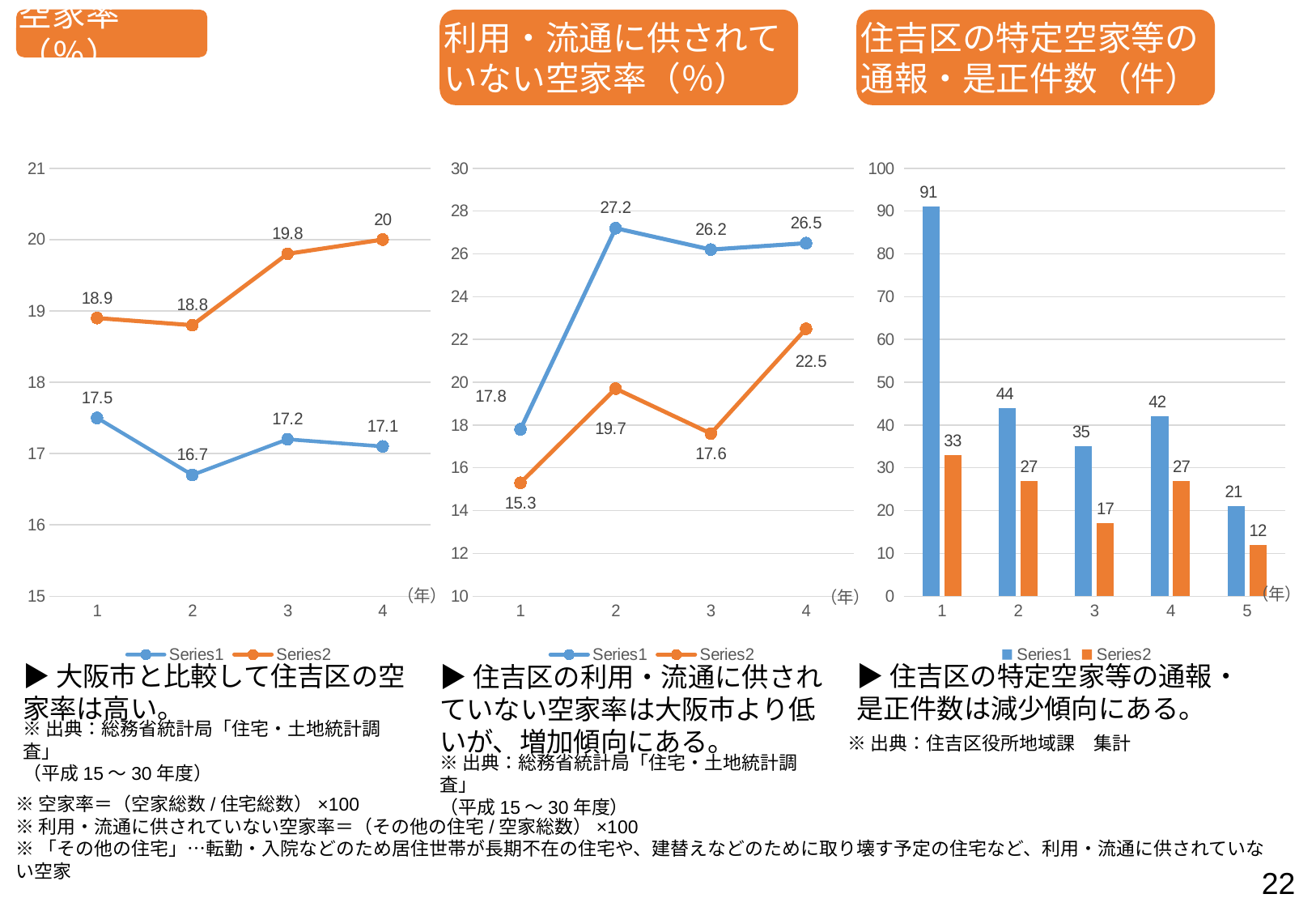

空家率（％）
利用・流通に供されていない空家率（％）
住吉区の特定空家等の通報・是正件数（件）

### Chart: （年）

| Category |  |  |
|---|---|---|

### Chart: （年）

| Category |  |  |
|---|---|---|

### Chart: （年）

| Category |  |  |
|---|---|---|
▶大阪市と比較して住吉区の空家率は高い。
▶住吉区の特定空家等の通報・是正件数は減少傾向にある。
▶住吉区の利用・流通に供されていない空家率は大阪市より低いが、増加傾向にある。

※出典：総務省統計局「住宅・土地統計調査」
（平成15～30年度）
※出典：住吉区役所地域課　集計
※出典：総務省統計局「住宅・土地統計調査」
（平成15～30年度）
※空家率＝（空家総数/住宅総数）×100
※利用・流通に供されていない空家率＝（その他の住宅/空家総数）×100
※「その他の住宅」…転勤・入院などのため居住世帯が長期不在の住宅や、建替えなどのために取り壊す予定の住宅など、利用・流通に供されていない空家
22